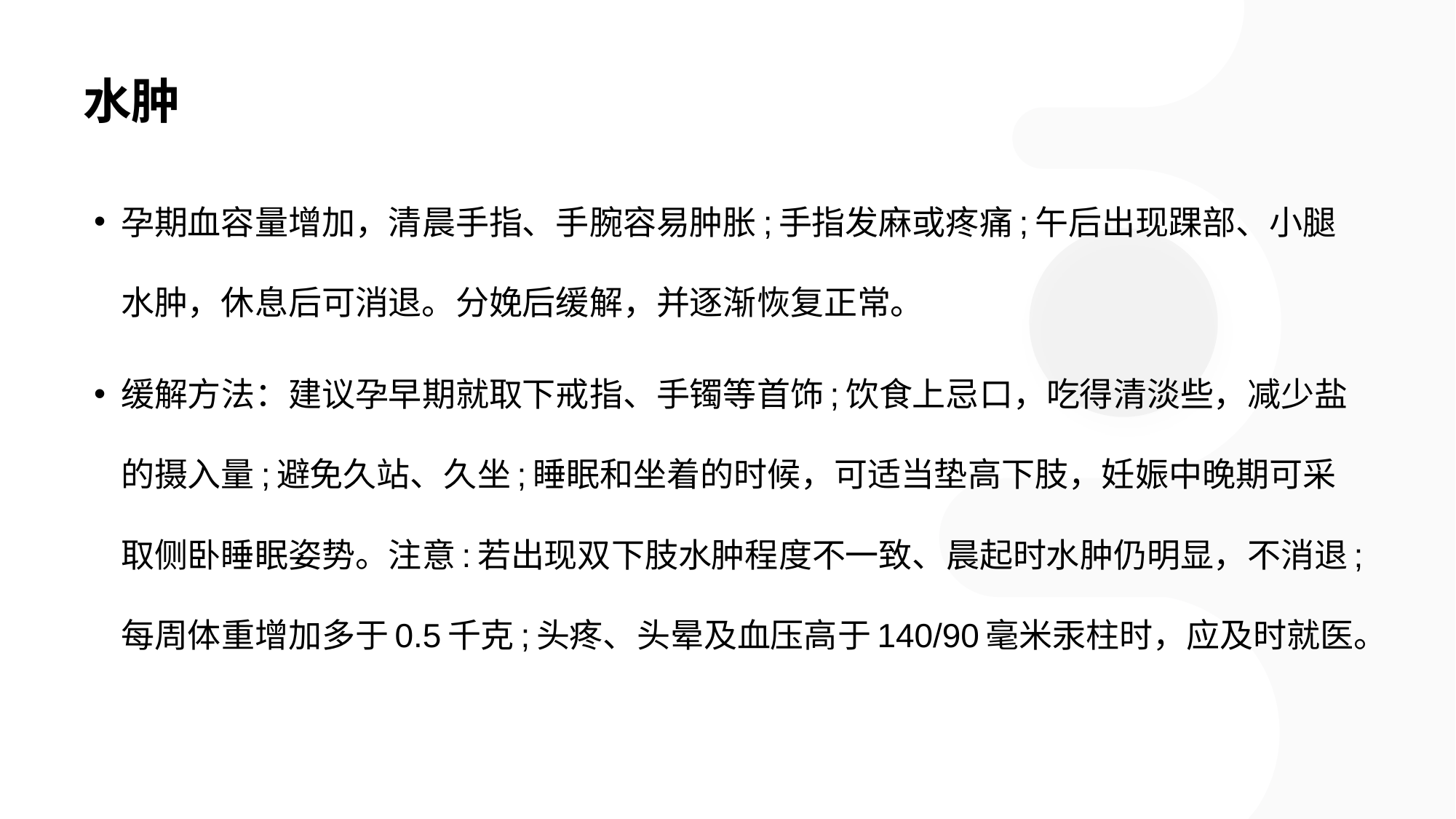

# 水肿
孕期血容量增加，清晨手指、手腕容易肿胀;手指发麻或疼痛;午后出现踝部、小腿水肿，休息后可消退。分娩后缓解，并逐渐恢复正常。
缓解方法：建议孕早期就取下戒指、手镯等首饰;饮食上忌口，吃得清淡些，减少盐的摄入量;避免久站、久坐;睡眠和坐着的时候，可适当垫高下肢，妊娠中晚期可采取侧卧睡眠姿势。注意:若出现双下肢水肿程度不一致、晨起时水肿仍明显，不消退;每周体重增加多于0.5千克;头疼、头晕及血压高于140/90毫米汞柱时，应及时就医。